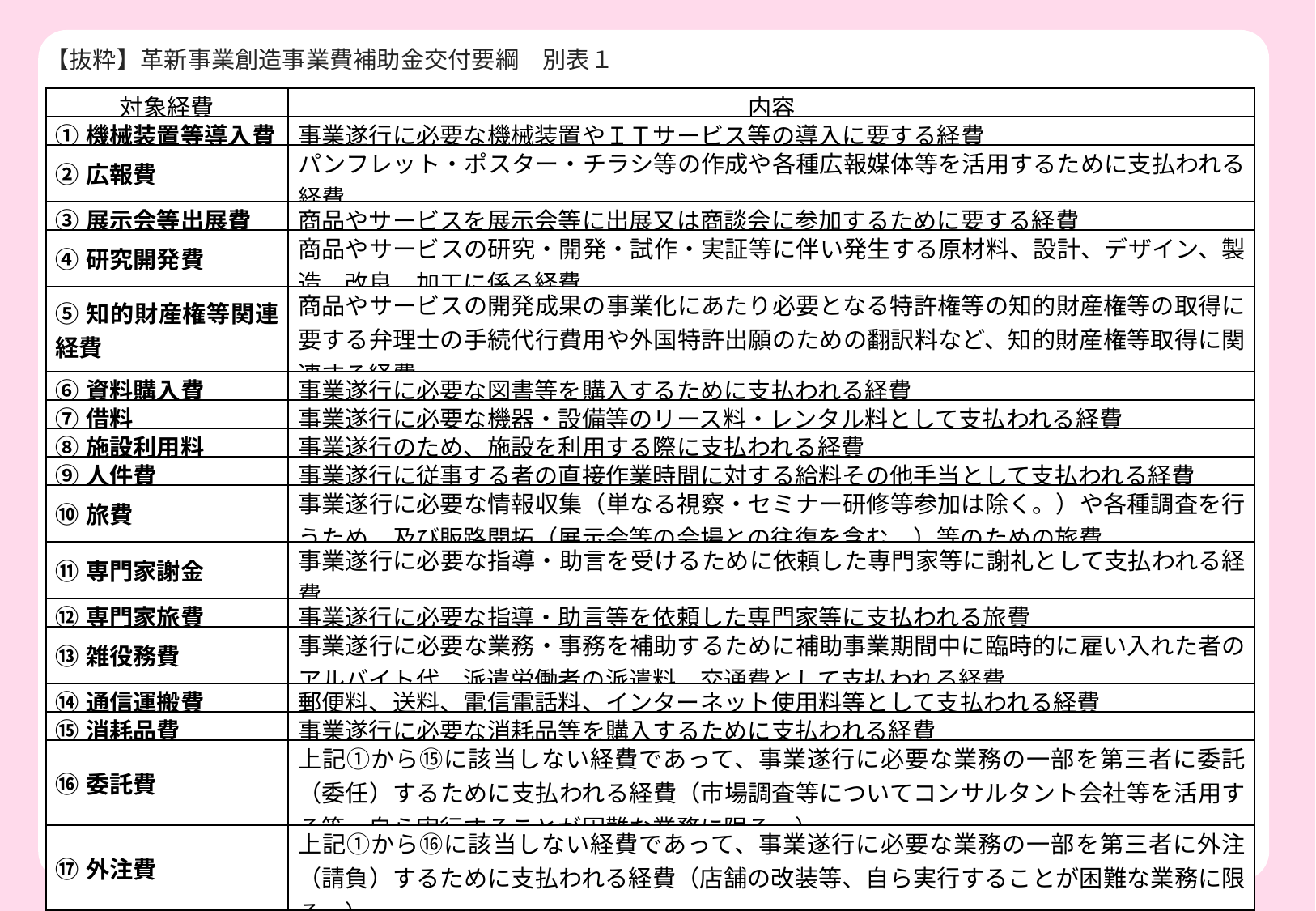

【抜粋】革新事業創造事業費補助金交付要綱　別表１
| 対象経費 | 内容 |
| --- | --- |
| ①機械装置等導入費 | 事業遂行に必要な機械装置やＩＴサービス等の導入に要する経費 |
| ②広報費 | パンフレット・ポスター・チラシ等の作成や各種広報媒体等を活用するために支払われる経費 |
| ③展示会等出展費 | 商品やサービスを展示会等に出展又は商談会に参加するために要する経費 |
| ④研究開発費 | 商品やサービスの研究・開発・試作・実証等に伴い発生する原材料、設計、デザイン、製造、改良、加工に係る経費 |
| ⑤知的財産権等関連経費 | 商品やサービスの開発成果の事業化にあたり必要となる特許権等の知的財産権等の取得に要する弁理士の手続代行費用や外国特許出願のための翻訳料など、知的財産権等取得に関連する経費 |
| ⑥資料購入費 | 事業遂行に必要な図書等を購入するために支払われる経費 |
| ⑦借料 | 事業遂行に必要な機器・設備等のリース料・レンタル料として支払われる経費 |
| ⑧施設利用料 | 事業遂行のため、施設を利用する際に支払われる経費 |
| ⑨人件費 | 事業遂行に従事する者の直接作業時間に対する給料その他手当として支払われる経費 |
| ⑩旅費 | 事業遂行に必要な情報収集（単なる視察・セミナー研修等参加は除く。）や各種調査を行うため、及び販路開拓（展示会等の会場との往復を含む。）等のための旅費 |
| ⑪専門家謝金 | 事業遂行に必要な指導・助言を受けるために依頼した専門家等に謝礼として支払われる経費 |
| ⑫専門家旅費 | 事業遂行に必要な指導・助言等を依頼した専門家等に支払われる旅費 |
| ⑬雑役務費 | 事業遂行に必要な業務・事務を補助するために補助事業期間中に臨時的に雇い入れた者のアルバイト代、派遣労働者の派遣料、交通費として支払われる経費 |
| ⑭通信運搬費 | 郵便料、送料、電信電話料、インターネット使用料等として支払われる経費 |
| ⑮消耗品費 | 事業遂行に必要な消耗品等を購入するために支払われる経費 |
| ⑯委託費 | 上記①から⑮に該当しない経費であって、事業遂行に必要な業務の一部を第三者に委託（委任）するために支払われる経費（市場調査等についてコンサルタント会社等を活用する等、自ら実行することが困難な業務に限る。） |
| ⑰外注費 | 上記①から⑯に該当しない経費であって、事業遂行に必要な業務の一部を第三者に外注（請負）するために支払われる経費（店舗の改装等、自ら実行することが困難な業務に限る。） |
本スライドは提出時に削除してください